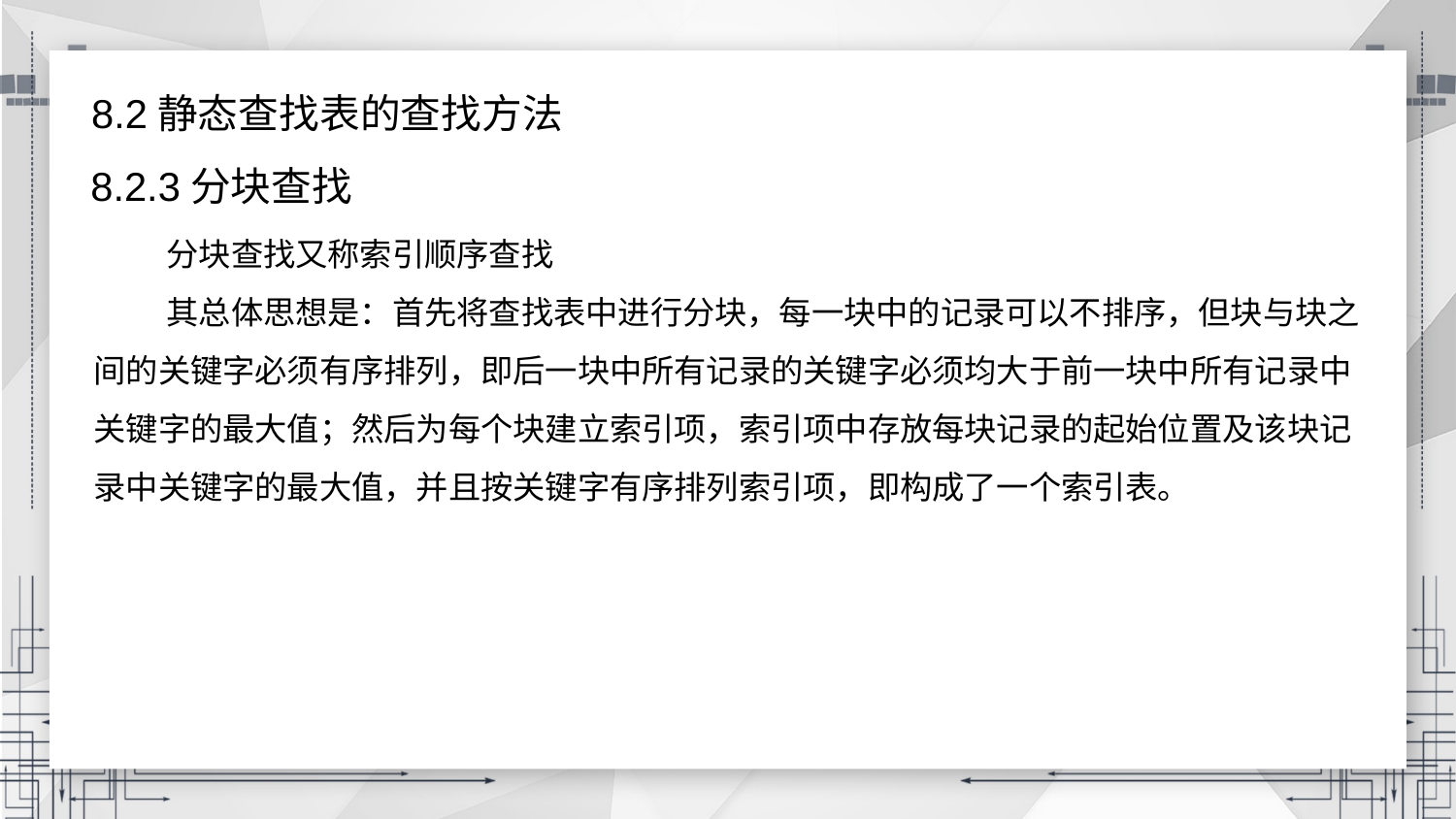

8.2静态查找表的查找方法
8.2.3分块查找
分块查找又称索引顺序查找
其总体思想是：首先将查找表中进行分块，每一块中的记录可以不排序，但块与块之间的关键字必须有序排列，即后一块中所有记录的关键字必须均大于前一块中所有记录中关键字的最大值；然后为每个块建立索引项，索引项中存放每块记录的起始位置及该块记录中关键字的最大值，并且按关键字有序排列索引项，即构成了一个索引表。